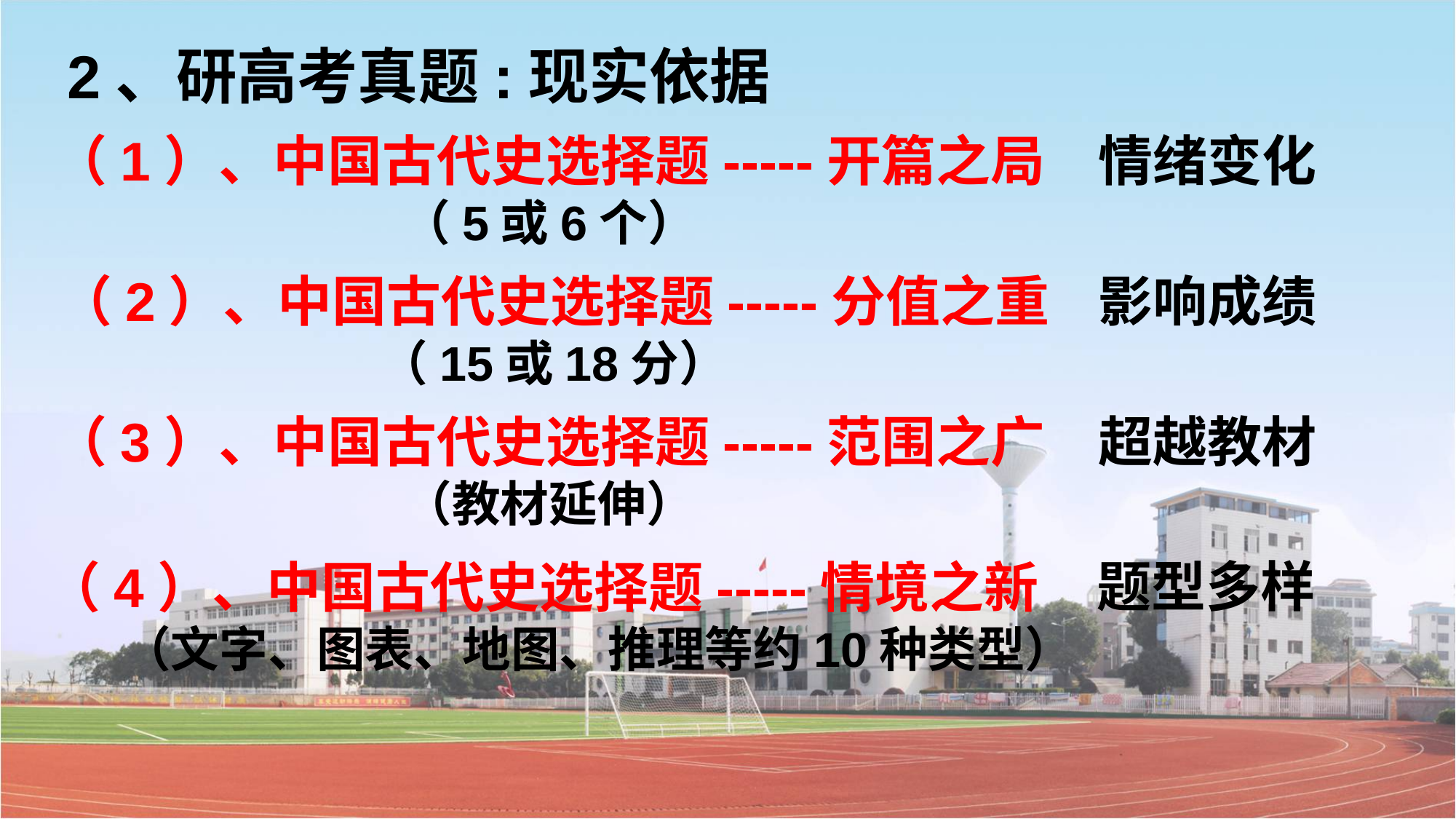

2、研高考真题:现实依据
情绪变化
（1）、中国古代史选择题-----开篇之局
（5或6个）
影响成绩
（2）、中国古代史选择题-----分值之重
（15或18分）
超越教材
（3）、中国古代史选择题-----范围之广
（教材延伸）
题型多样
（4）、中国古代史选择题-----情境之新
         （文字、图表、地图、推理等约10种类型）